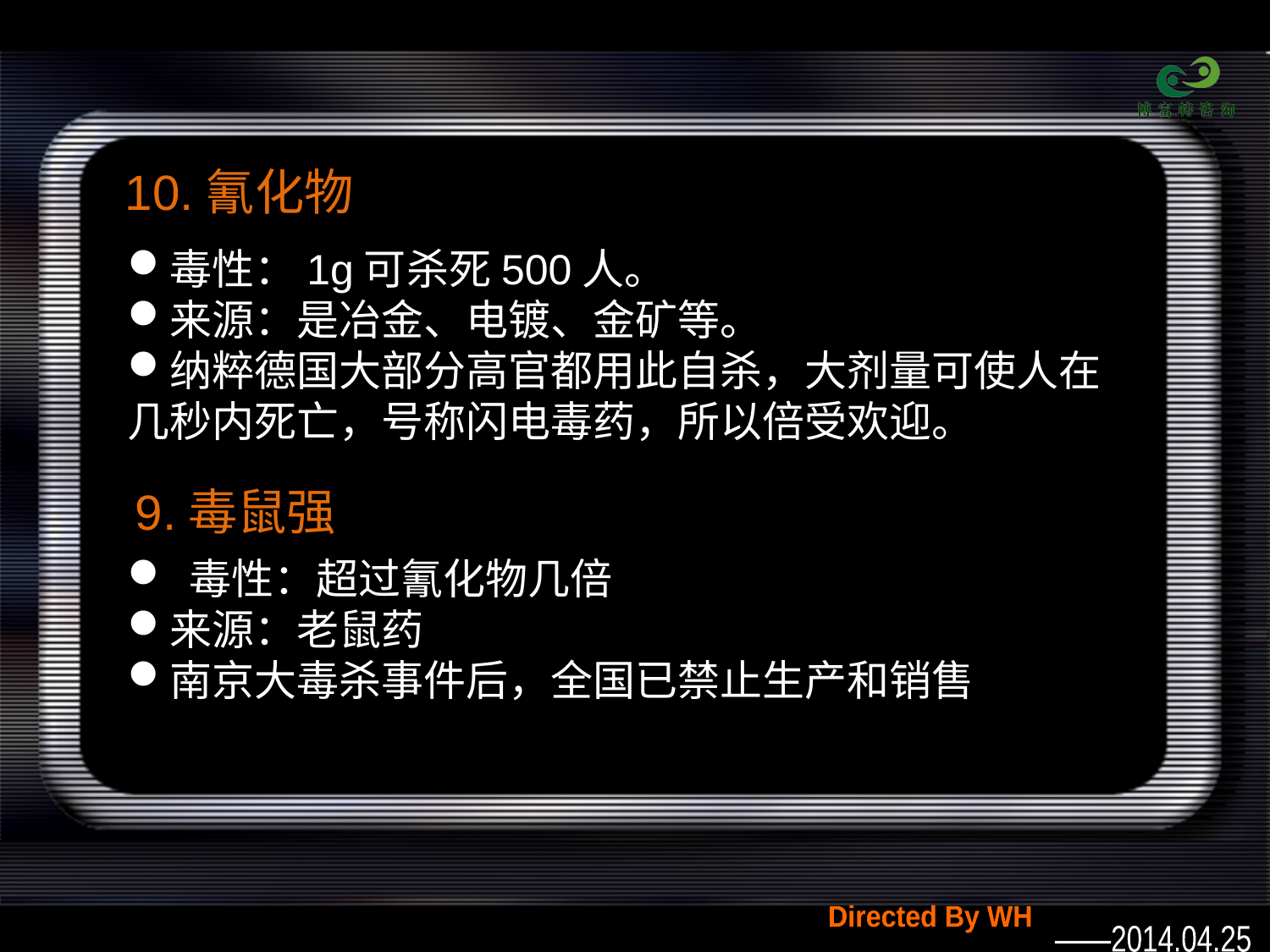

# 10.氰化物
毒性：1g可杀死500人。
来源：是冶金、电镀、金矿等。
纳粹德国大部分高官都用此自杀，大剂量可使人在几秒内死亡，号称闪电毒药，所以倍受欢迎。
9.毒鼠强
 毒性：超过氰化物几倍
来源：老鼠药
南京大毒杀事件后，全国已禁止生产和销售